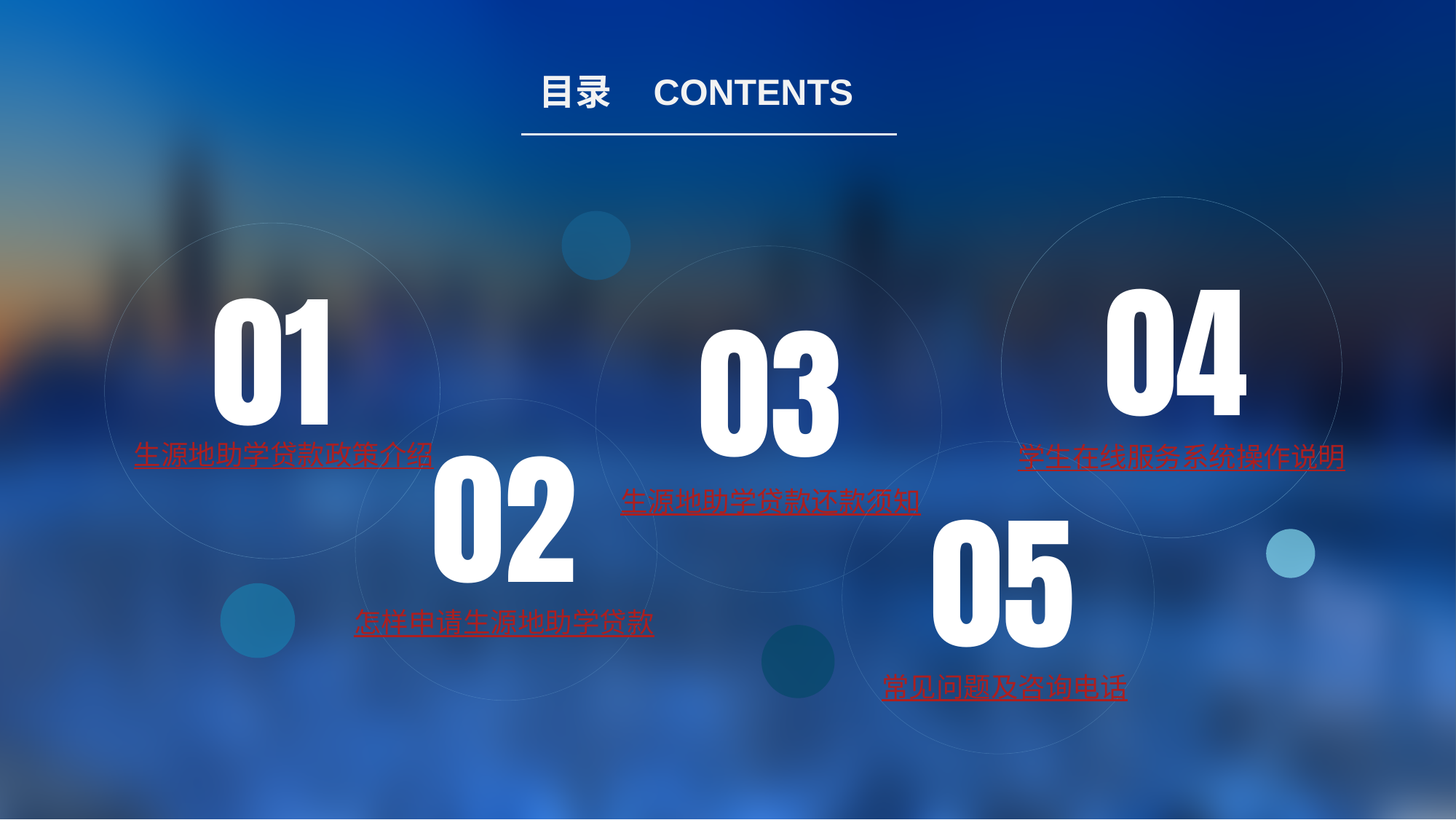

目录    CONTENTS

04
学生在线服务系统操作说明

01
生源地助学贷款政策介绍

03
生源地助学贷款还款须知

02
怎样申请生源地助学贷款

05
常见问题及咨询电话